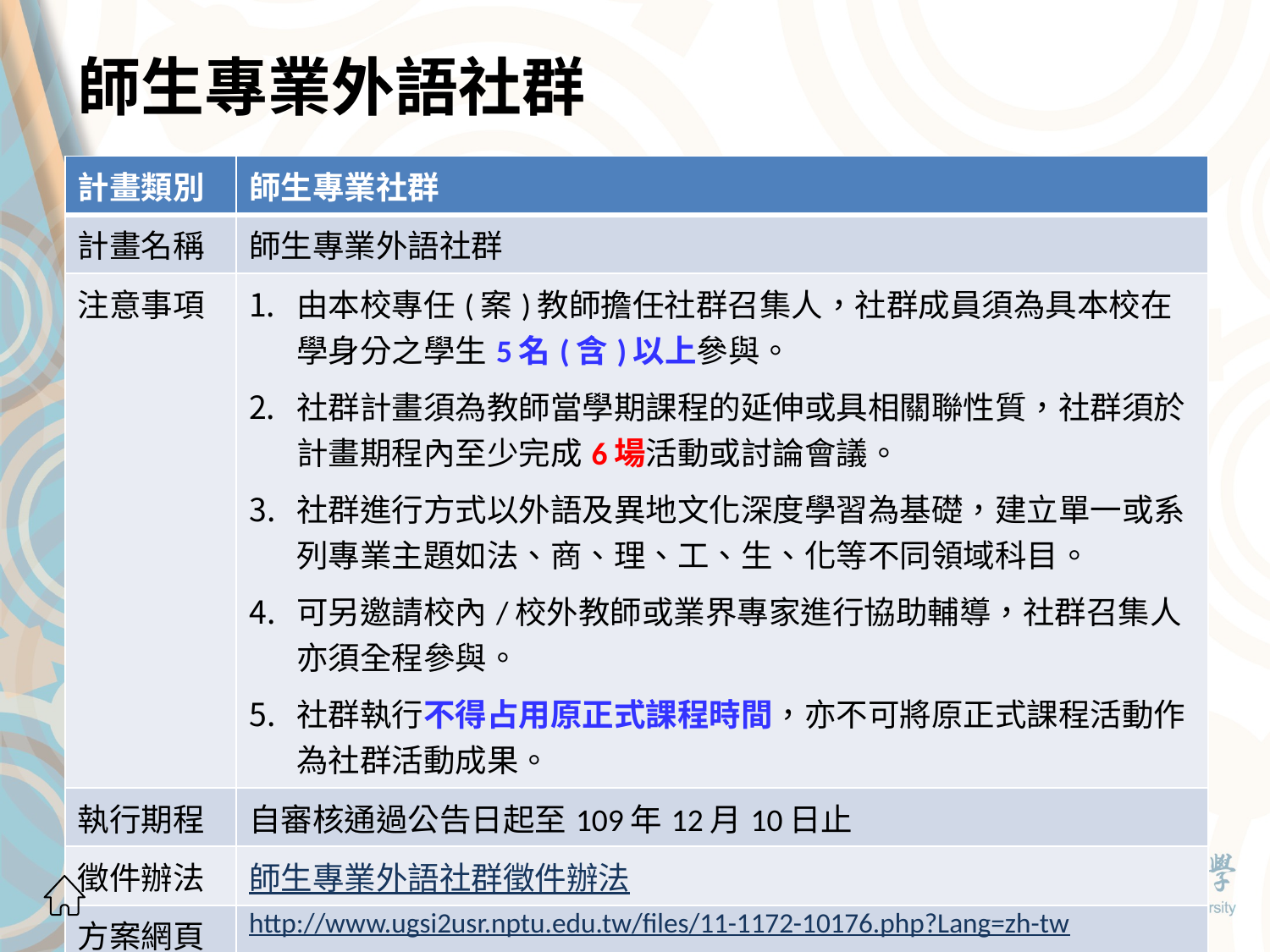

# 師生專業外語社群
| 計畫類別 | 師生專業社群 |
| --- | --- |
| 計畫名稱 | 師生專業外語社群 |
| 注意事項 | 由本校專任(案)教師擔任社群召集人，社群成員須為具本校在學身分之學生5名(含)以上參與。 社群計畫須為教師當學期課程的延伸或具相關聯性質，社群須於計畫期程內至少完成6場活動或討論會議。 社群進行方式以外語及異地文化深度學習為基礎，建立單一或系列專業主題如法、商、理、工、生、化等不同領域科目。 可另邀請校內/校外教師或業界專家進行協助輔導，社群召集人亦須全程參與。 社群執行不得占用原正式課程時間，亦不可將原正式課程活動作為社群活動成果。 |
| 執行期程 | 自審核通過公告日起至109年12月10日止 |
| 徵件辦法 | 師生專業外語社群徵件辦法 |
| 方案網頁 | http://www.ugsi2usr.nptu.edu.tw/files/11-1172-10176.php?Lang=zh-tw |

11